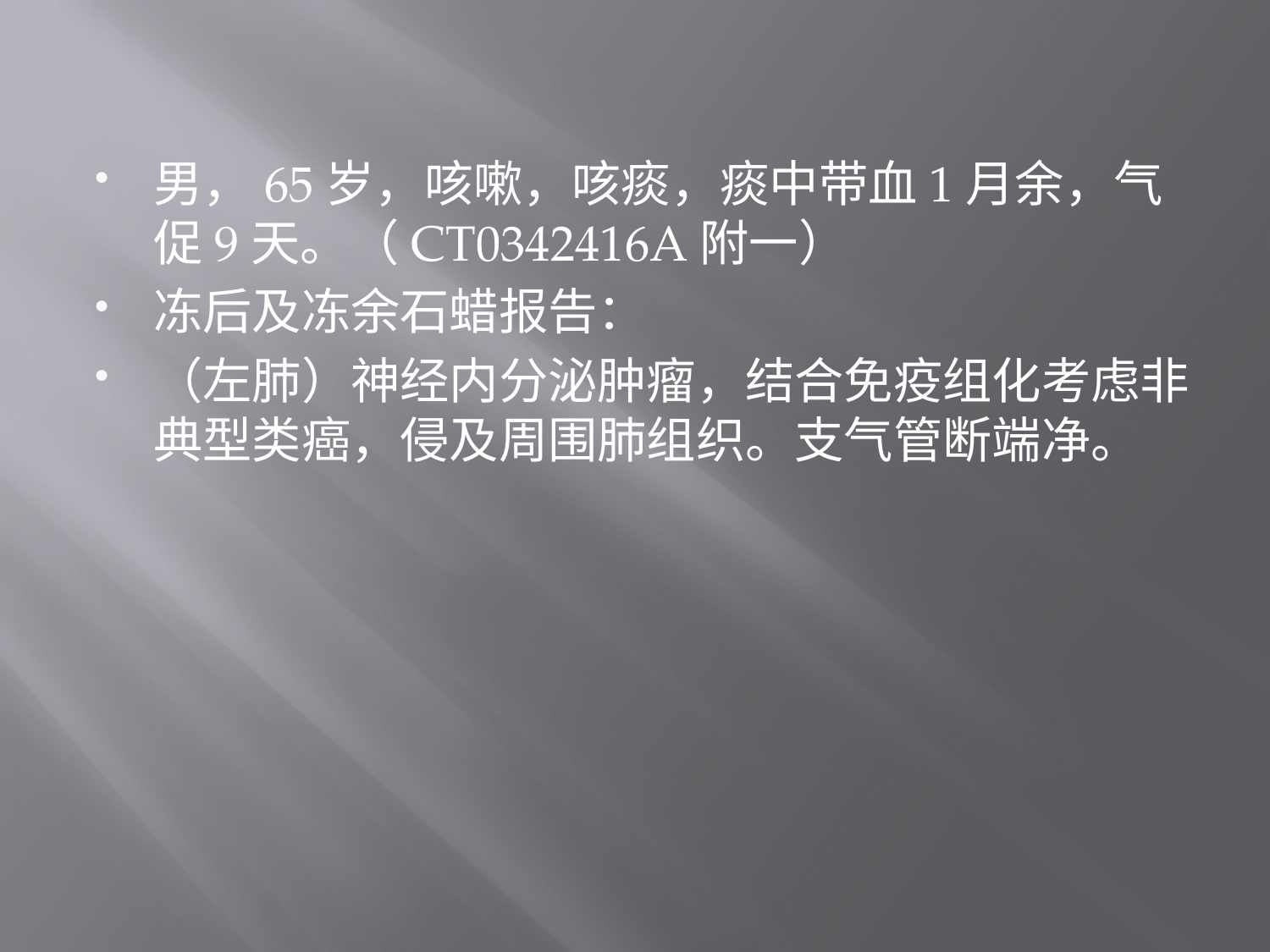

男，65岁，咳嗽，咳痰，痰中带血1月余，气促9天。（CT0342416A附一）
冻后及冻余石蜡报告：
（左肺）神经内分泌肿瘤，结合免疫组化考虑非典型类癌，侵及周围肺组织。支气管断端净。